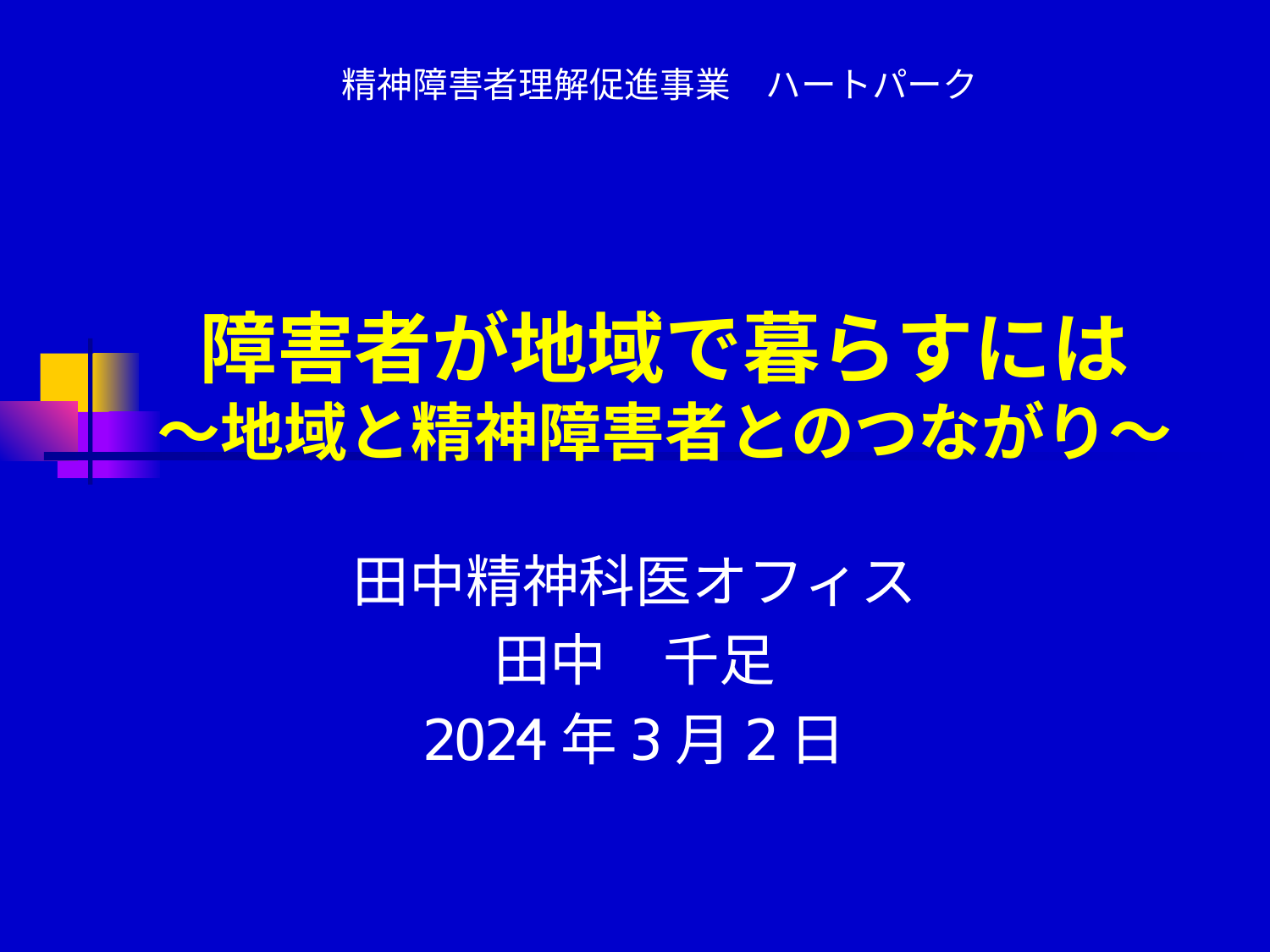

精神障害者理解促進事業　ハートパーク
# 障害者が地域で暮らすには ～地域と精神障害者とのつながり～
田中精神科医オフィス
田中　千足
2024年3月2日